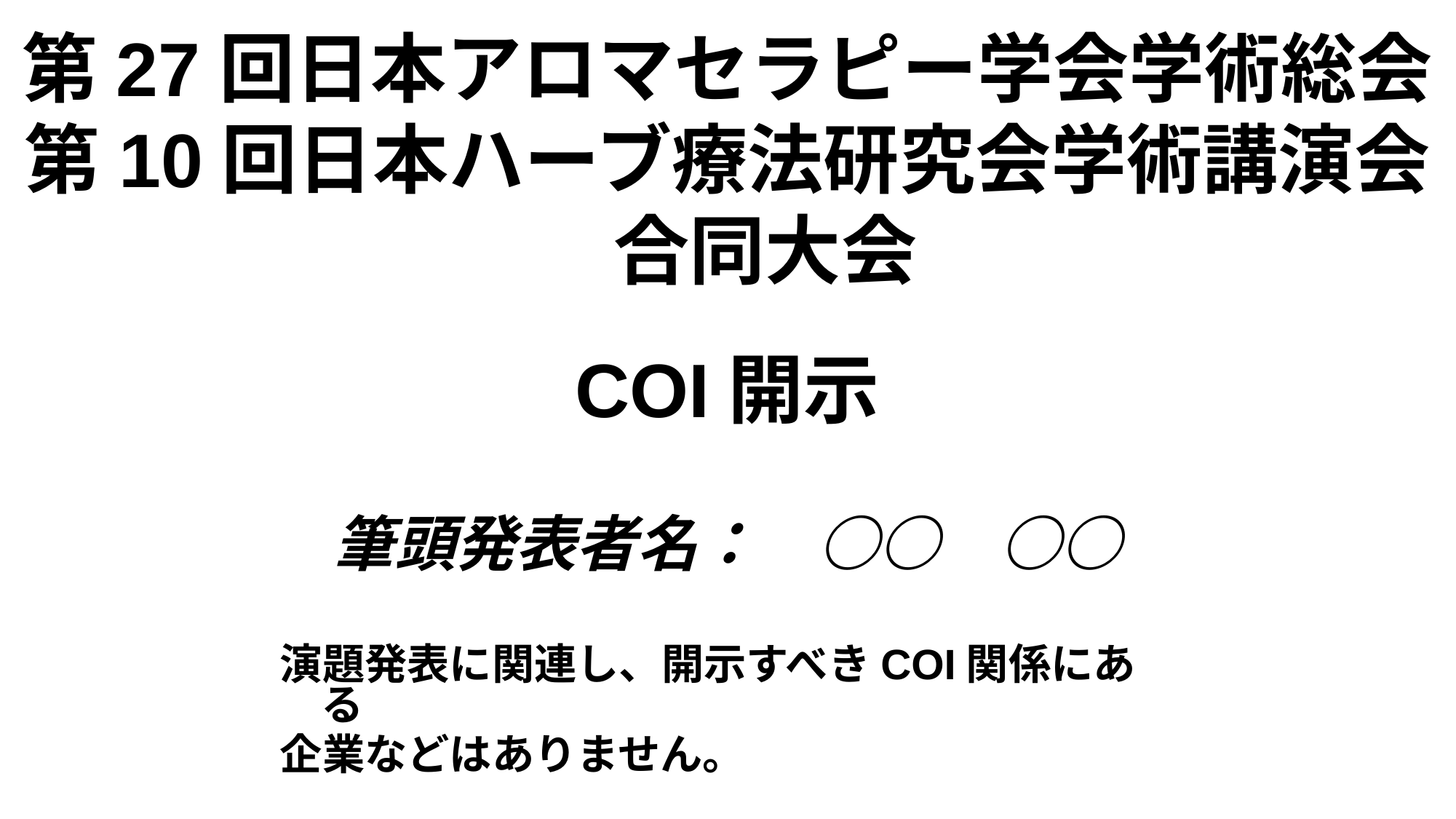

# 第27回日本アロマセラピー学会学術総会 第10回日本ハーブ療法研究会学術講演会　合同大会
COI開示
　
筆頭発表者名：　○○　○○
演題発表に関連し、開示すべきCOI関係にある
企業などはありません。